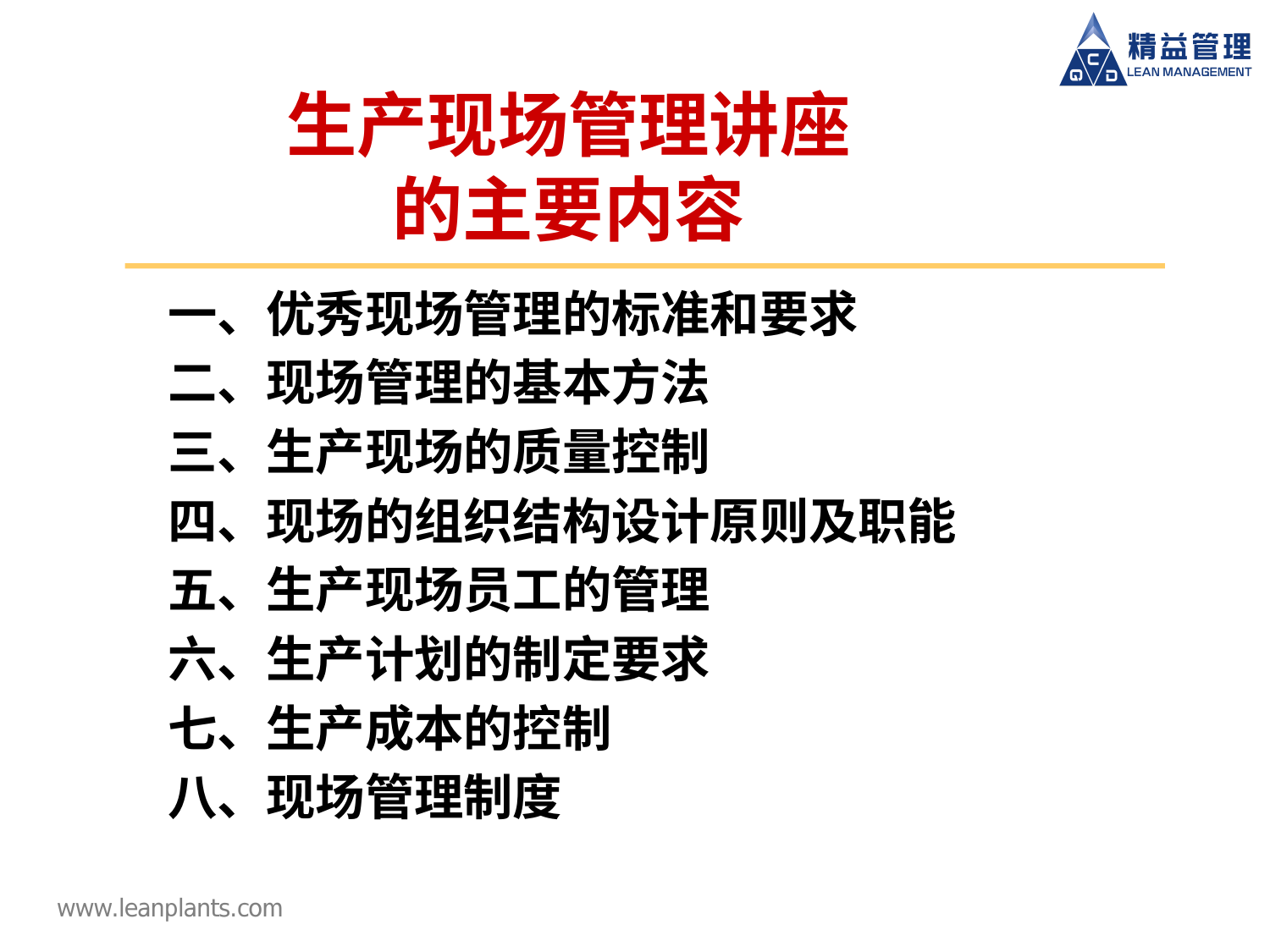

# 生产现场管理讲座 的主要内容

一、优秀现场管理的标准和要求
二、现场管理的基本方法
三、生产现场的质量控制
四、现场的组织结构设计原则及职能
五、生产现场员工的管理
六、生产计划的制定要求
七、生产成本的控制
八、现场管理制度